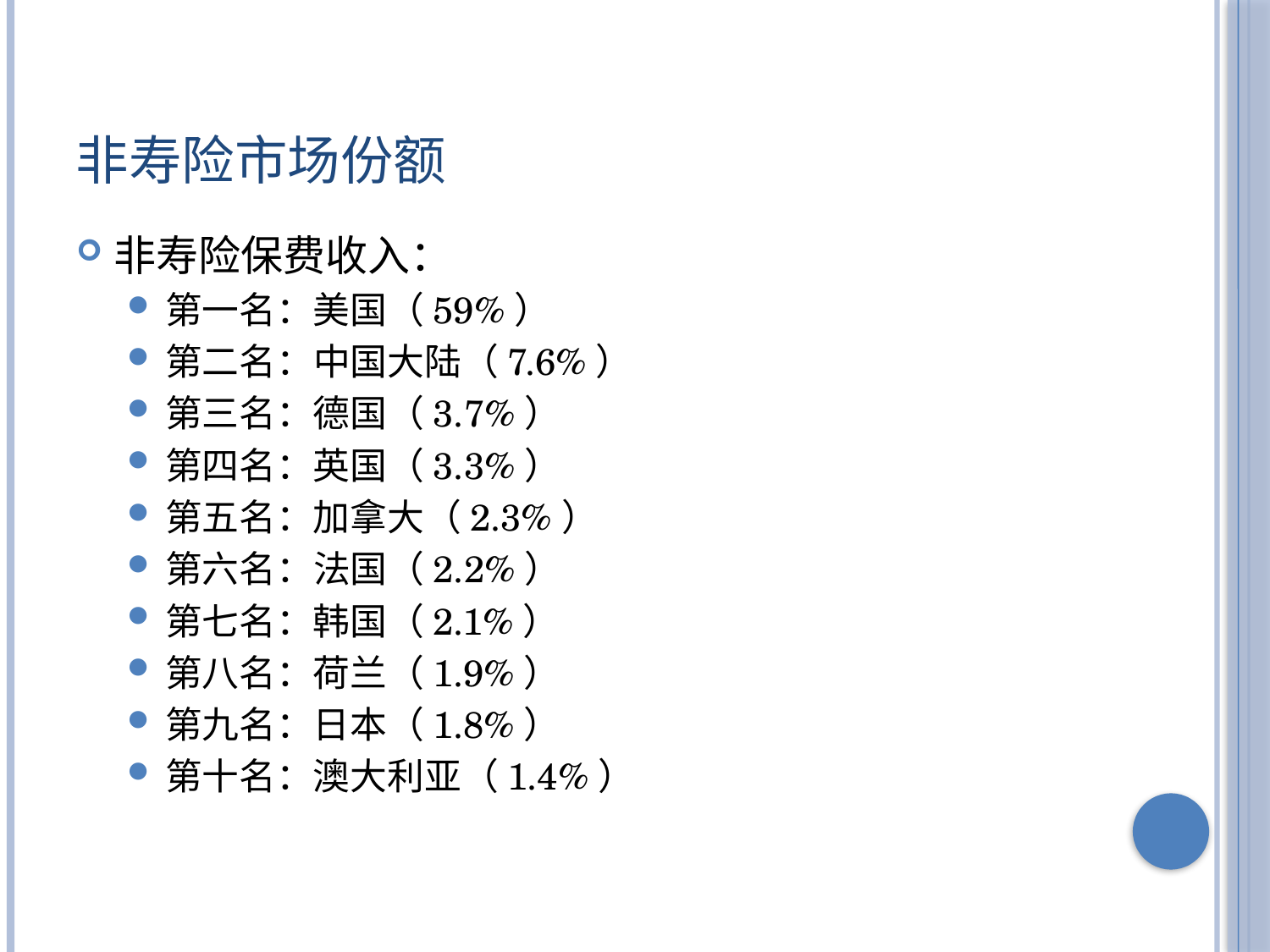

# 非寿险市场份额
非寿险保费收入：
第一名：美国（59%）
第二名：中国大陆（7.6%）
第三名：德国（3.7%）
第四名：英国（3.3%）
第五名：加拿大（2.3%）
第六名：法国（2.2%）
第七名：韩国（2.1%）
第八名：荷兰（1.9%）
第九名：日本（1.8%）
第十名：澳大利亚（1.4%）